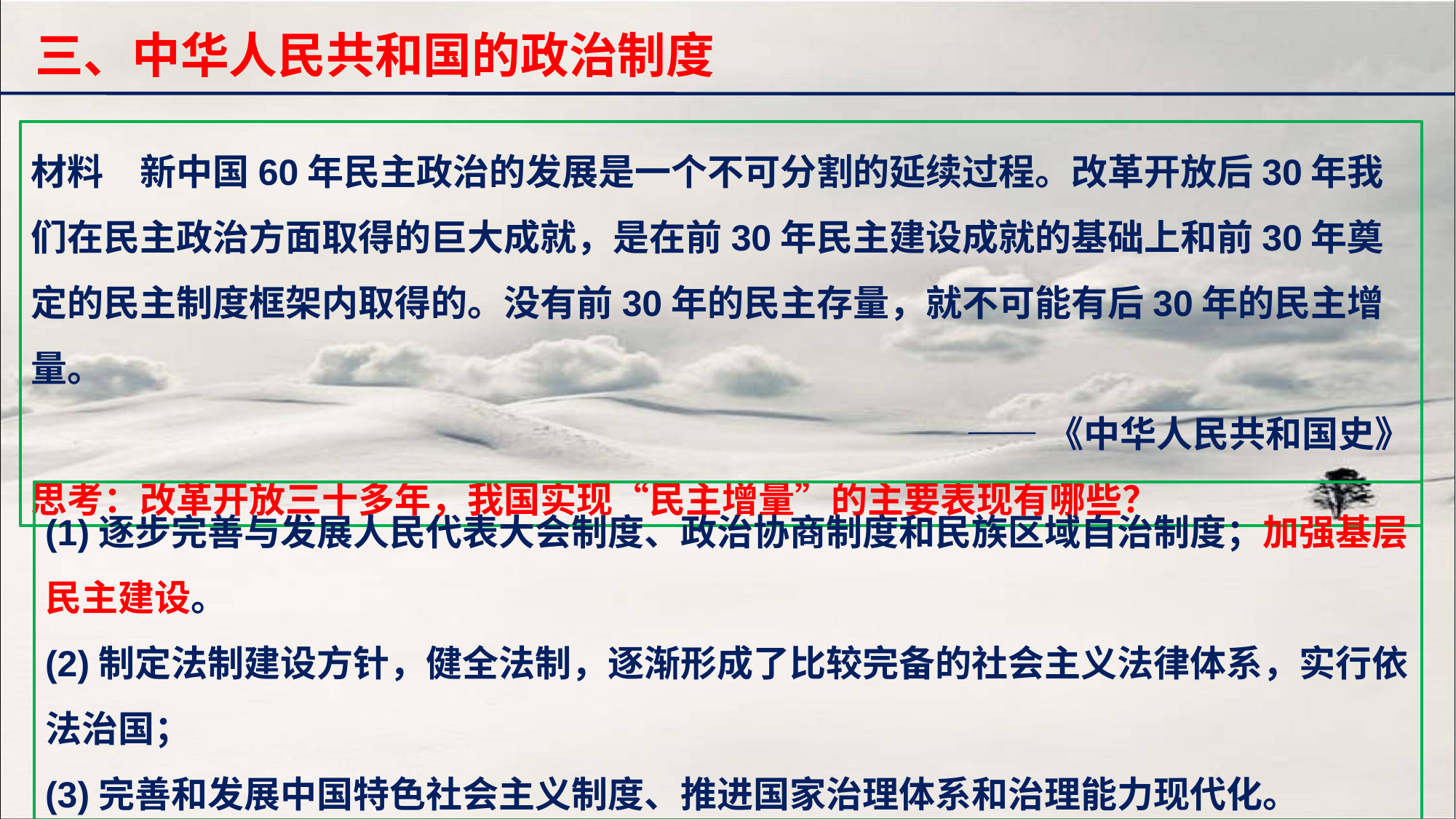

三、中华人民共和国的政治制度
材料　新中国60年民主政治的发展是一个不可分割的延续过程。改革开放后30年我们在民主政治方面取得的巨大成就，是在前30年民主建设成就的基础上和前30年奠定的民主制度框架内取得的。没有前30年的民主存量，就不可能有后30年的民主增量。
——《中华人民共和国史》
思考：改革开放三十多年，我国实现“民主增量”的主要表现有哪些？
(1)逐步完善与发展人民代表大会制度、政治协商制度和民族区域自治制度；加强基层民主建设。
(2)制定法制建设方针，健全法制，逐渐形成了比较完备的社会主义法律体系，实行依法治国；
(3)完善和发展中国特色社会主义制度、推进国家治理体系和治理能力现代化。